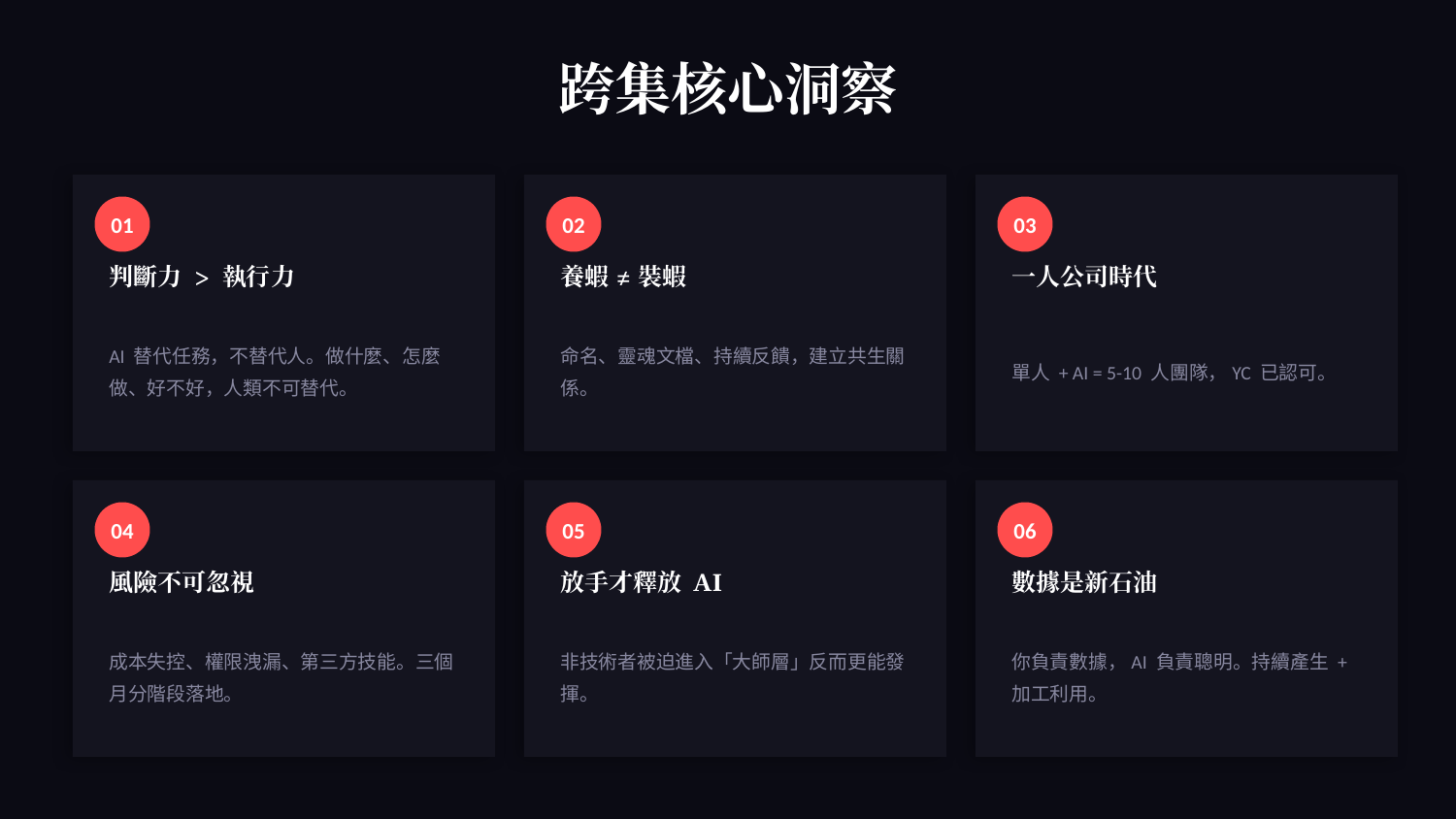

跨集核心洞察

01

02

03
判斷力 > 執行力
養蝦 ≠ 裝蝦
一人公司時代
AI 替代任務，不替代人。做什麼、怎麼做、好不好，人類不可替代。
命名、靈魂文檔、持續反饋，建立共生關係。
單人 + AI = 5-10 人團隊，YC 已認可。

04

05

06
風險不可忽視
放手才釋放 AI
數據是新石油
成本失控、權限洩漏、第三方技能。三個月分階段落地。
非技術者被迫進入「大師層」反而更能發揮。
你負責數據，AI 負責聰明。持續產生 + 加工利用。